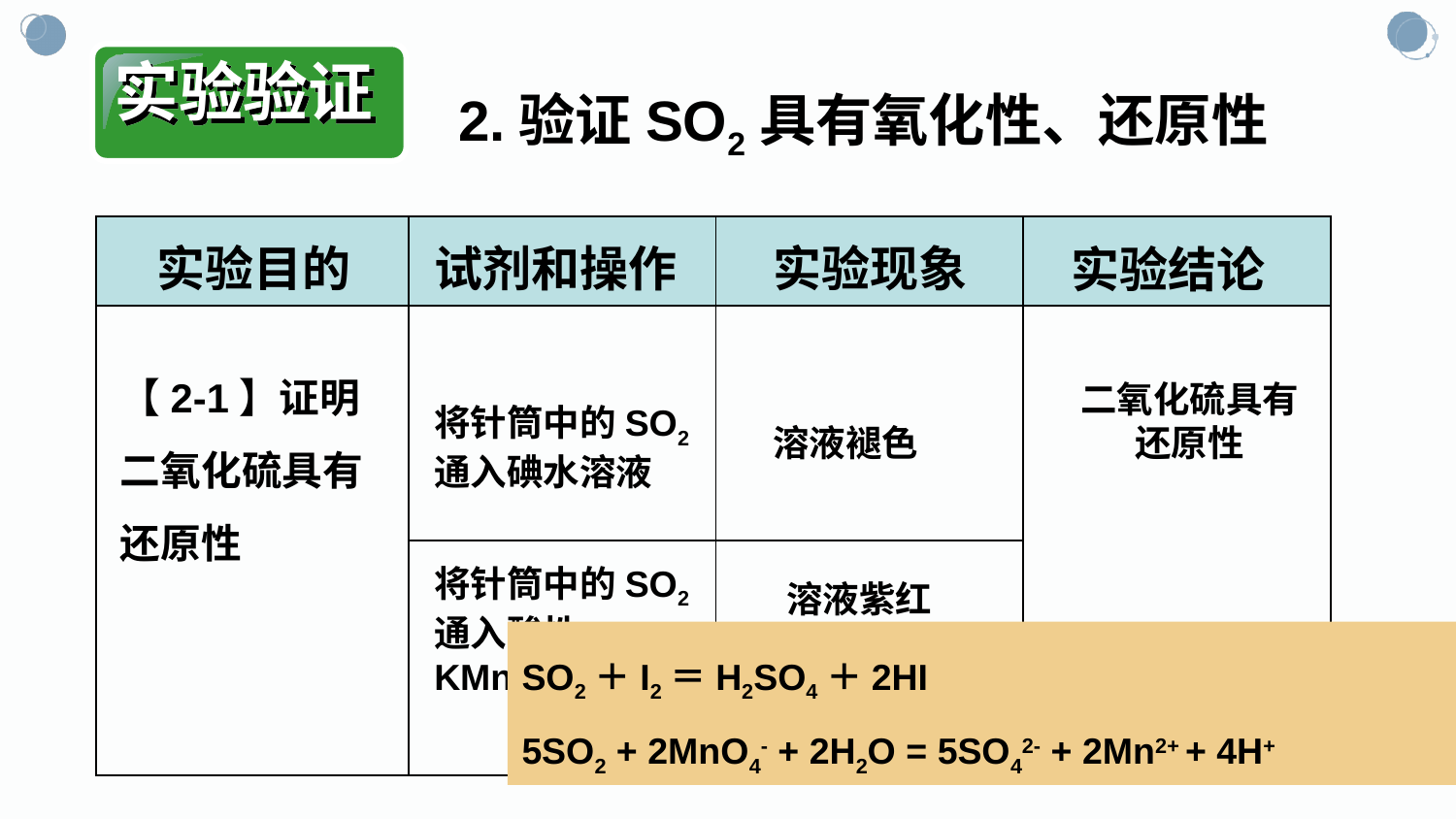

实验验证
2.验证SO2具有氧化性、还原性
|  |  |  |  |
| --- | --- | --- | --- |
|  |  |  |  |
|  |  |  |  |
实验目的
试剂和操作
实验现象
实验结论
【2-1】证明二氧化硫具有还原性
二氧化硫具有还原性
将针筒中的SO2通入碘水溶液
溶液褪色
将针筒中的SO2通入酸性KMnO4溶液
溶液紫红色褪去
SO2＋I2＝H2SO4＋2HI
5SO2 + 2MnO4- + 2H2O = 5SO42- + 2Mn2+ + 4H+